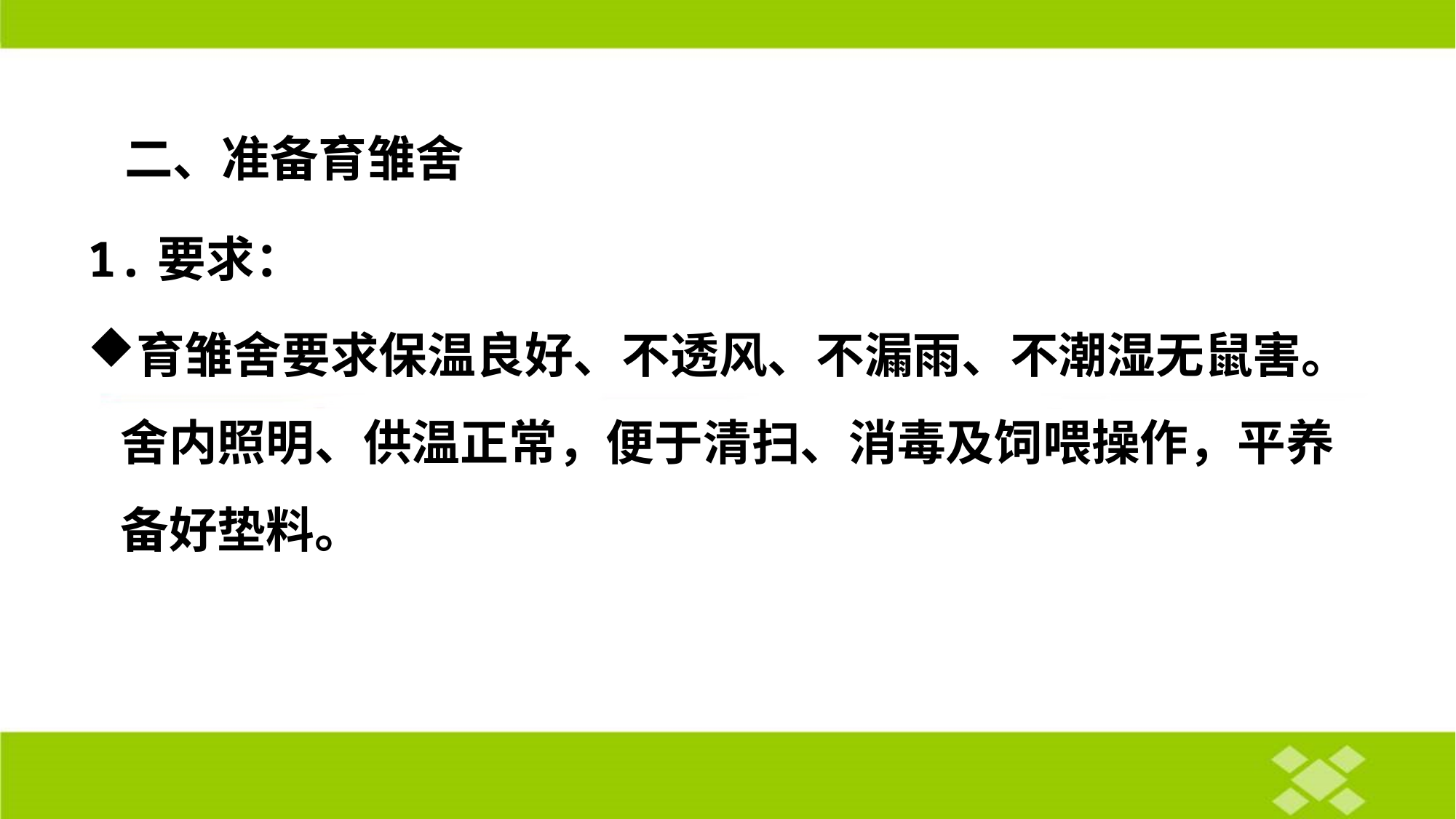

二、准备育雏舍
1.要求：
育雏舍要求保温良好、不透风、不漏雨、不潮湿无鼠害。舍内照明、供温正常，便于清扫、消毒及饲喂操作，平养备好垫料。